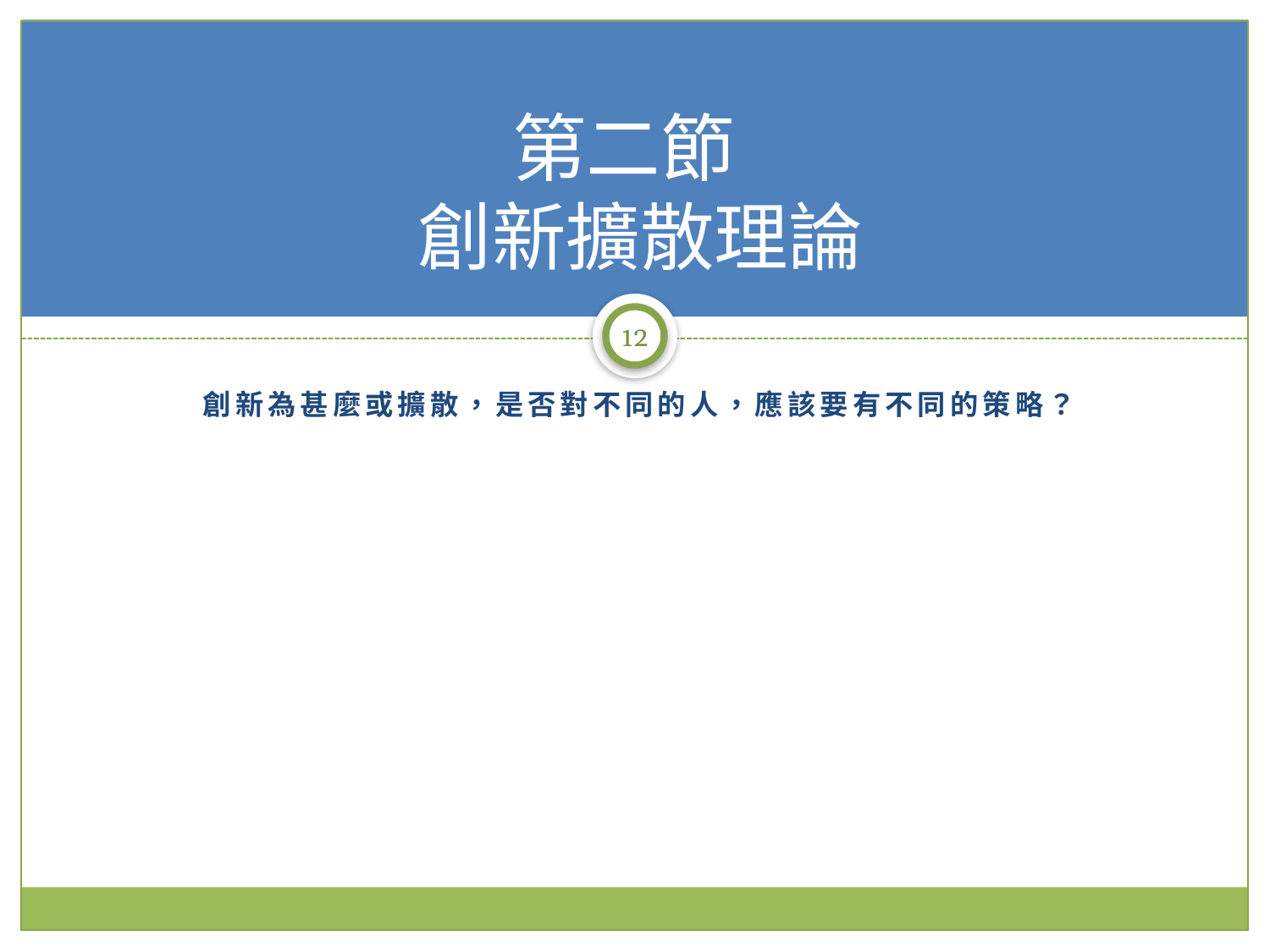

# 第二節 創新擴散理論
12
創新為甚麼或擴散，是否對不同的人，應該要有不同的策略？